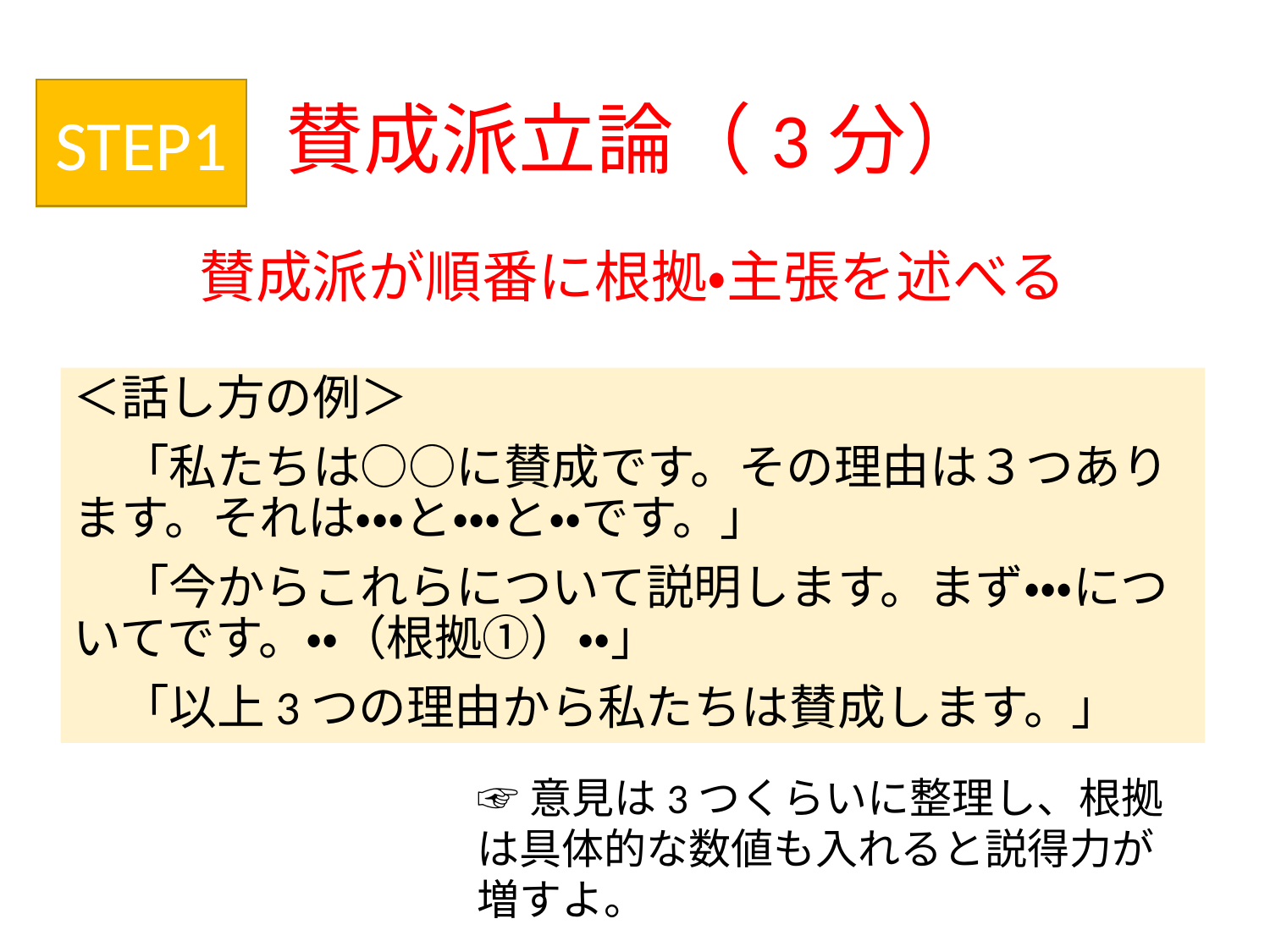

# 賛成派立論（3分）
STEP1
賛成派が順番に根拠・主張を述べる
＜話し方の例＞
　「私たちは○○に賛成です。その理由は３つあります。それは・・・と・・・と・・です。」
　「今からこれらについて説明します。まず・・・についてです。・・（根拠①）・・」
　「以上3つの理由から私たちは賛成します。」

☞意見は3つくらいに整理し、根拠は具体的な数値も入れると説得力が増すよ。